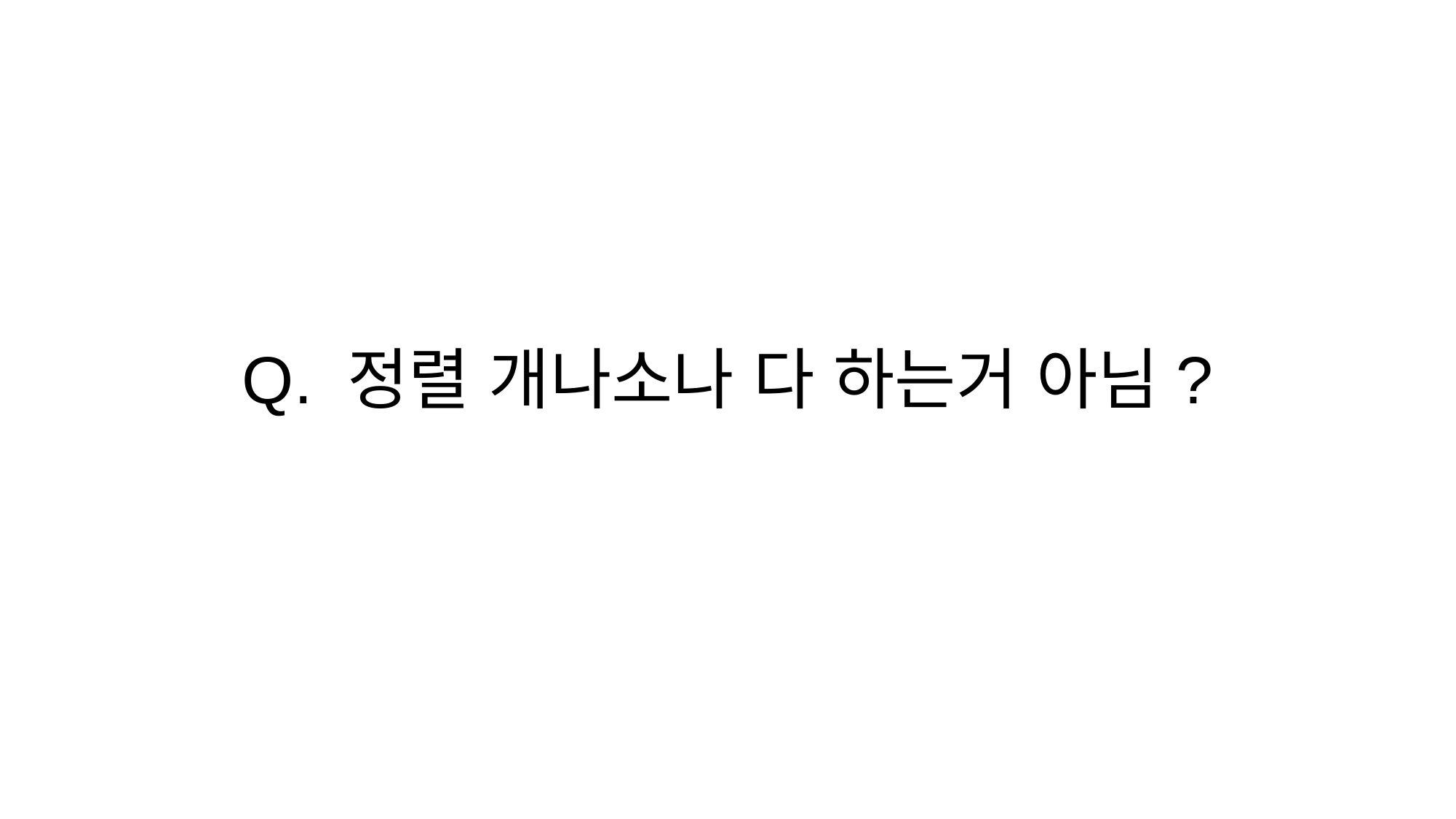

# Q. 정렬 개나소나 다 하는거 아님?